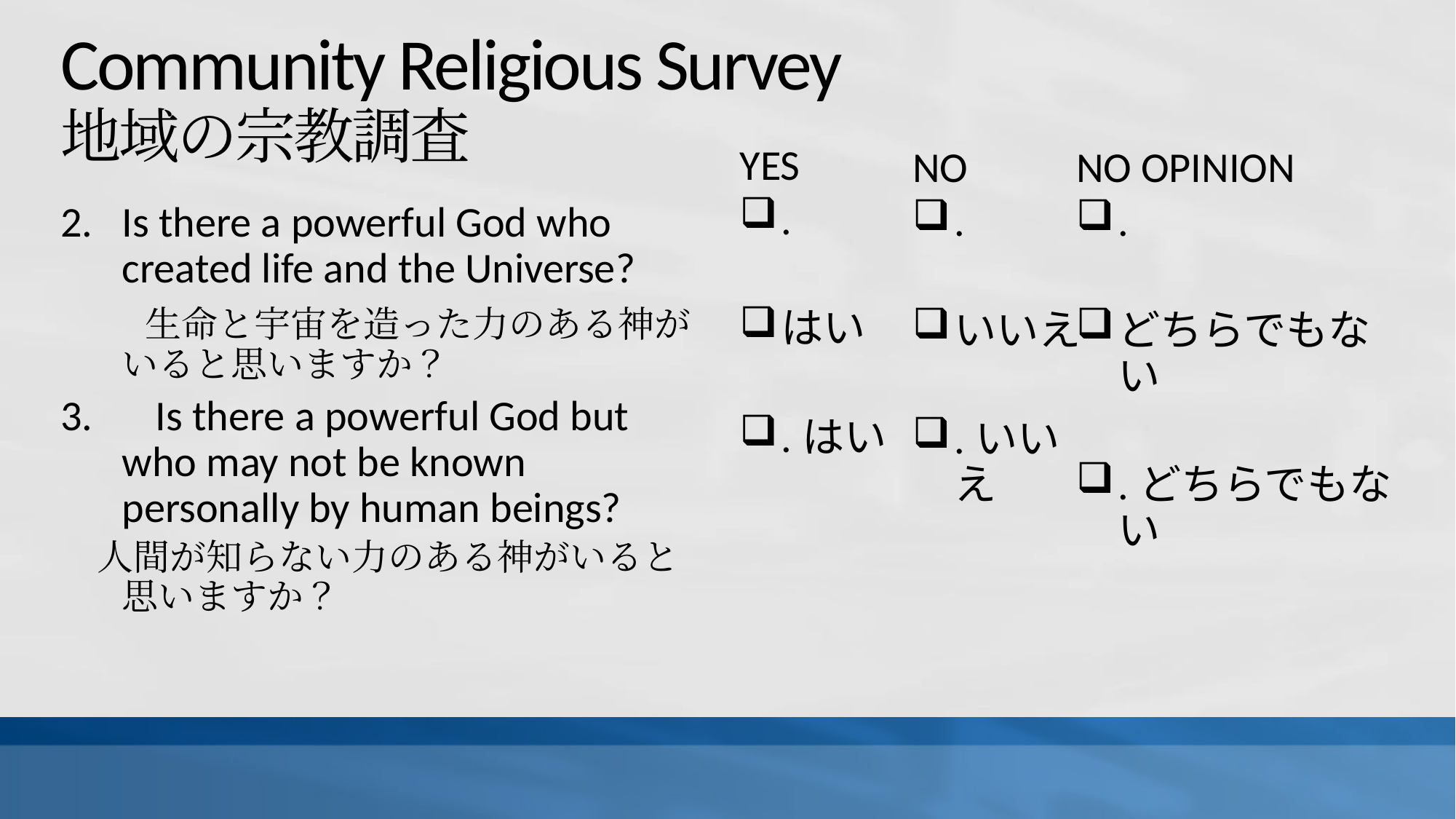

# Community Religious Survey 地域の宗教調査
YES
.

はい

.はい

NO
.

いいえ

.いいえ
NO OPINION
.

どちらでもない

.どちらでもない
Is there a powerful God who created life and the Universe?
　　生命と宇宙を造った力のある神がいると思いますか？
3.　Is there a powerful God but who may not be known personally by human beings?
　人間が知らない力のある神がいると思いますか？